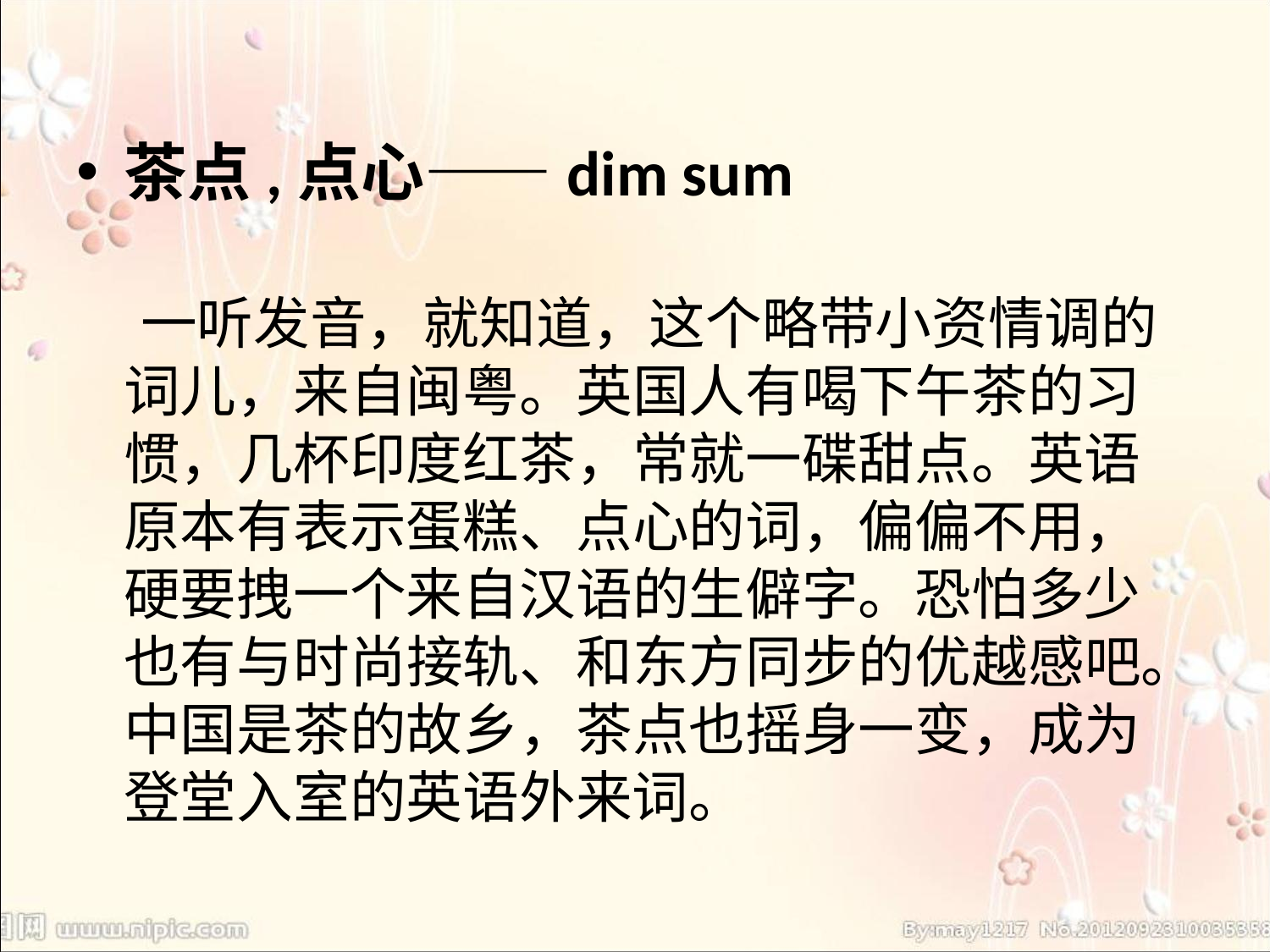

茶点,点心——dim sum
    一听发音，就知道，这个略带小资情调的词儿，来自闽粤。英国人有喝下午茶的习惯，几杯印度红茶，常就一碟甜点。英语原本有表示蛋糕、点心的词，偏偏不用，硬要拽一个来自汉语的生僻字。恐怕多少也有与时尚接轨、和东方同步的优越感吧。中国是茶的故乡，茶点也摇身一变，成为登堂入室的英语外来词。